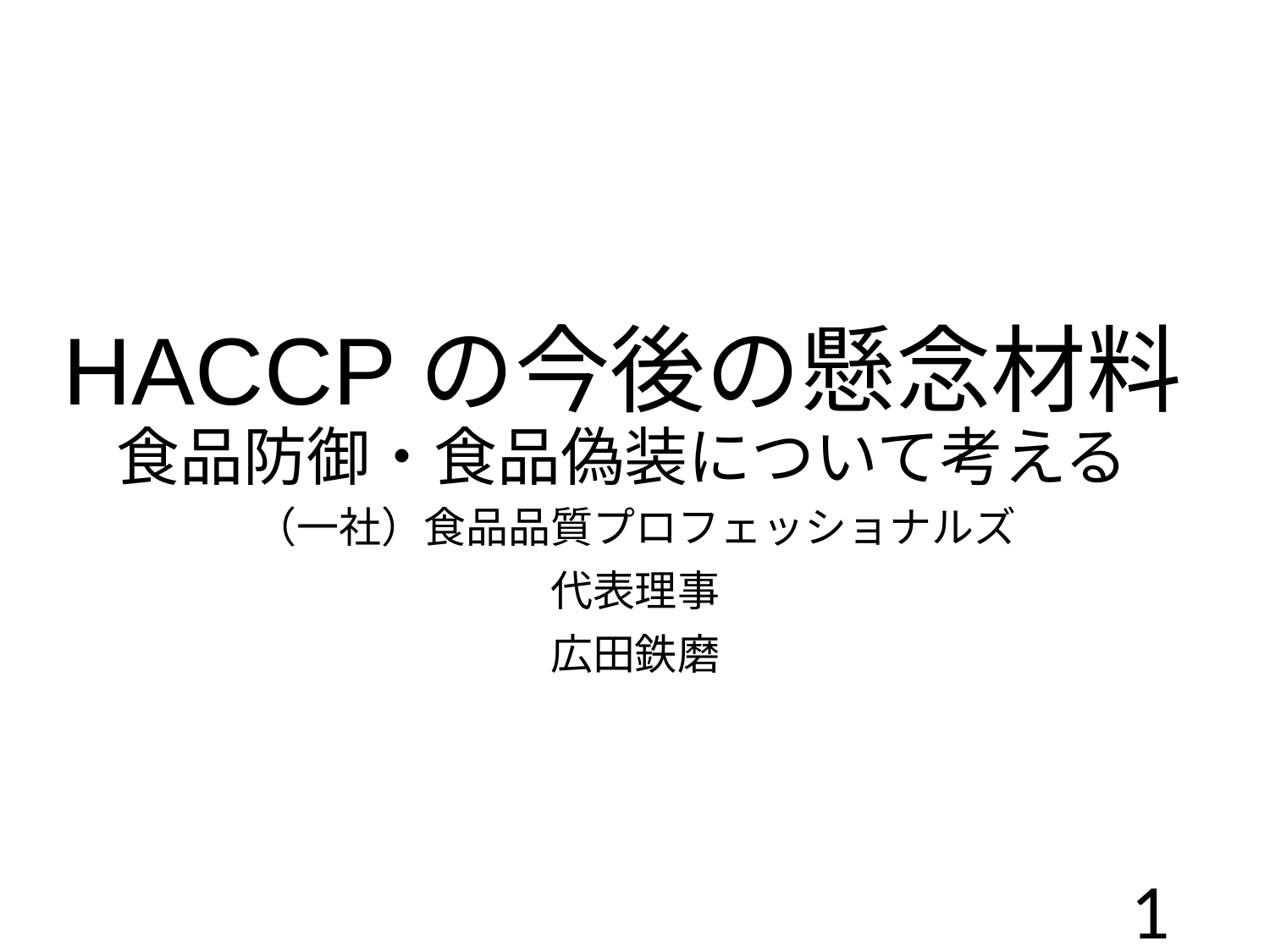

# HACCPの今後の懸念材料 食品防御・食品偽装について考える
（一社）食品品質プロフェッショナルズ
代表理事
広田鉄磨
1